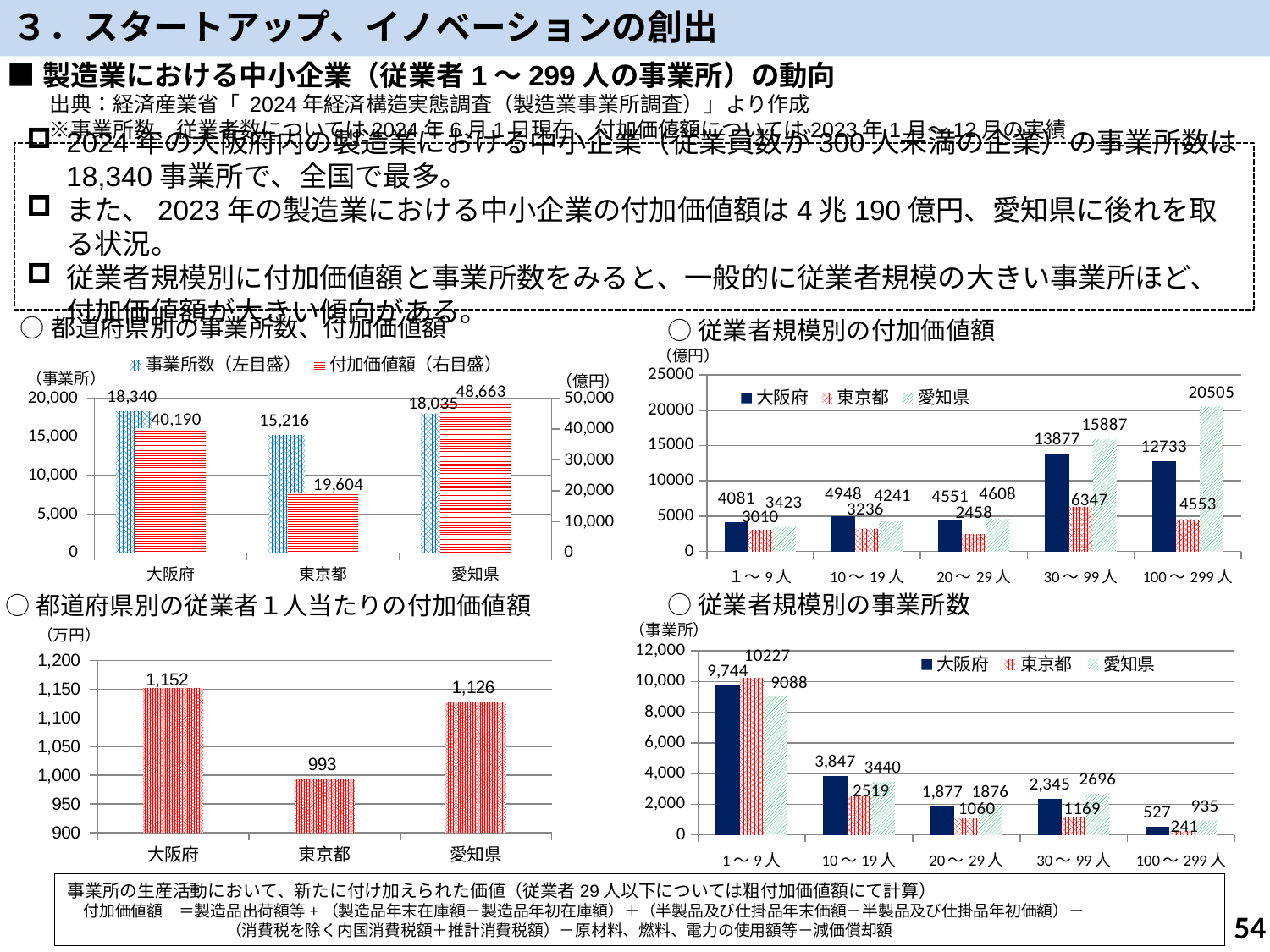

３．スタートアップ、イノベーションの創出
■製造業における中小企業（従業者1～299人の事業所）の動向
　　出典：経済産業省「 2024年経済構造実態調査（製造業事業所調査）」より作成
　　※事業所数、従業者数については2024年6月1日現在、付加価値額については2023年1月〜12月の実績

2024年の大阪府内の製造業における中小企業（従業員数が300人未満の企業）の事業所数は18,340事業所で、全国で最多。
また、2023年の製造業における中小企業の付加価値額は4兆190億円、愛知県に後れを取る状況。
従業者規模別に付加価値額と事業所数をみると、一般的に従業者規模の大きい事業所ほど、付加価値額が大きい傾向がある。
○都道府県別の事業所数、付加価値額
○従業者規模別の付加価値額
（億円）

[unsupported chart]

### Chart

| Category | 大阪府 | 東京都 | 愛知県 |
|---|---|---|---|
| １～9人 | 4081.02 | 3010.22 | 3422.82 |
| 10～19人 | 4947.54 | 3235.83 | 4241.25 |
| 20～29人 | 4550.95 | 2458.27 | 4607.69 |
| 30～99人 | 13877.35 | 6346.6 | 15886.64 |
| 100～299人 | 12733.14 | 4553.02 | 20505.06 |
（事業所）
（億円）
○従業者規模別の事業所数
○都道府県別の従業者１人当たりの付加価値額
（事業所）
（万円）

### Chart

| Category | 大阪府 | 東京都 | 愛知県 |
|---|---|---|---|
| 1～9人 | 9744.0 | 10227.0 | 9088.0 |
| 10～19人 | 3847.0 | 2519.0 | 3440.0 |
| 20～29人 | 1877.0 | 1060.0 | 1876.0 |
| 30～99人 | 2345.0 | 1169.0 | 2696.0 |
| 100～299人 | 527.0 | 241.0 | 935.0 |

### Chart

| Category | 1人当たりの付加価値額 |
|---|---|
| 大阪府 | 1152.130538482708 |
| 東京都 | 992.770437592104 |
| 愛知県 | 1126.4741966397992 |
事業所の生産活動において、新たに付け加えられた価値（従業者29人以下については粗付加価値額にて計算）
　付加価値額　＝製造品出荷額等+（製造品年末在庫額－製造品年初在庫額）＋（半製品及び仕掛品年末価額－半製品及び仕掛品年初価額）－
　　　　　　　　　　（消費税を除く内国消費税額＋推計消費税額）－原材料、燃料、電力の使用額等－減価償却額
54